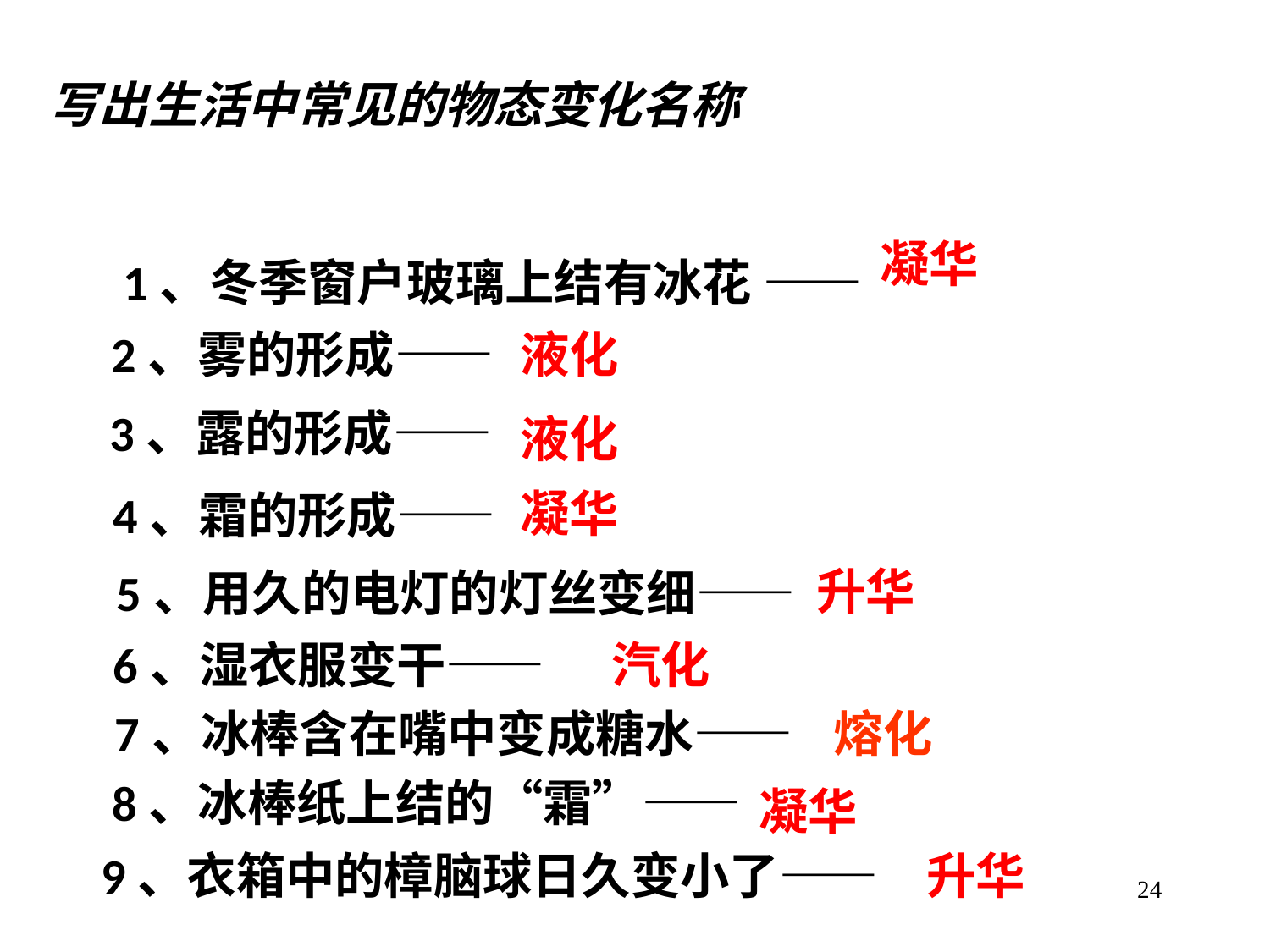

写出生活中常见的物态变化名称
凝华
 1、冬季窗户玻璃上结有冰花 ——
 2、雾的形成——
液化
3、露的形成——
液化
凝华
 4、霜的形成——
升华
5、用久的电灯的灯丝变细——
6、湿衣服变干——
汽化
7、冰棒含在嘴中变成糖水——
熔化
 8、冰棒纸上结的“霜”——
凝华
9、衣箱中的樟脑球日久变小了——
升华
24